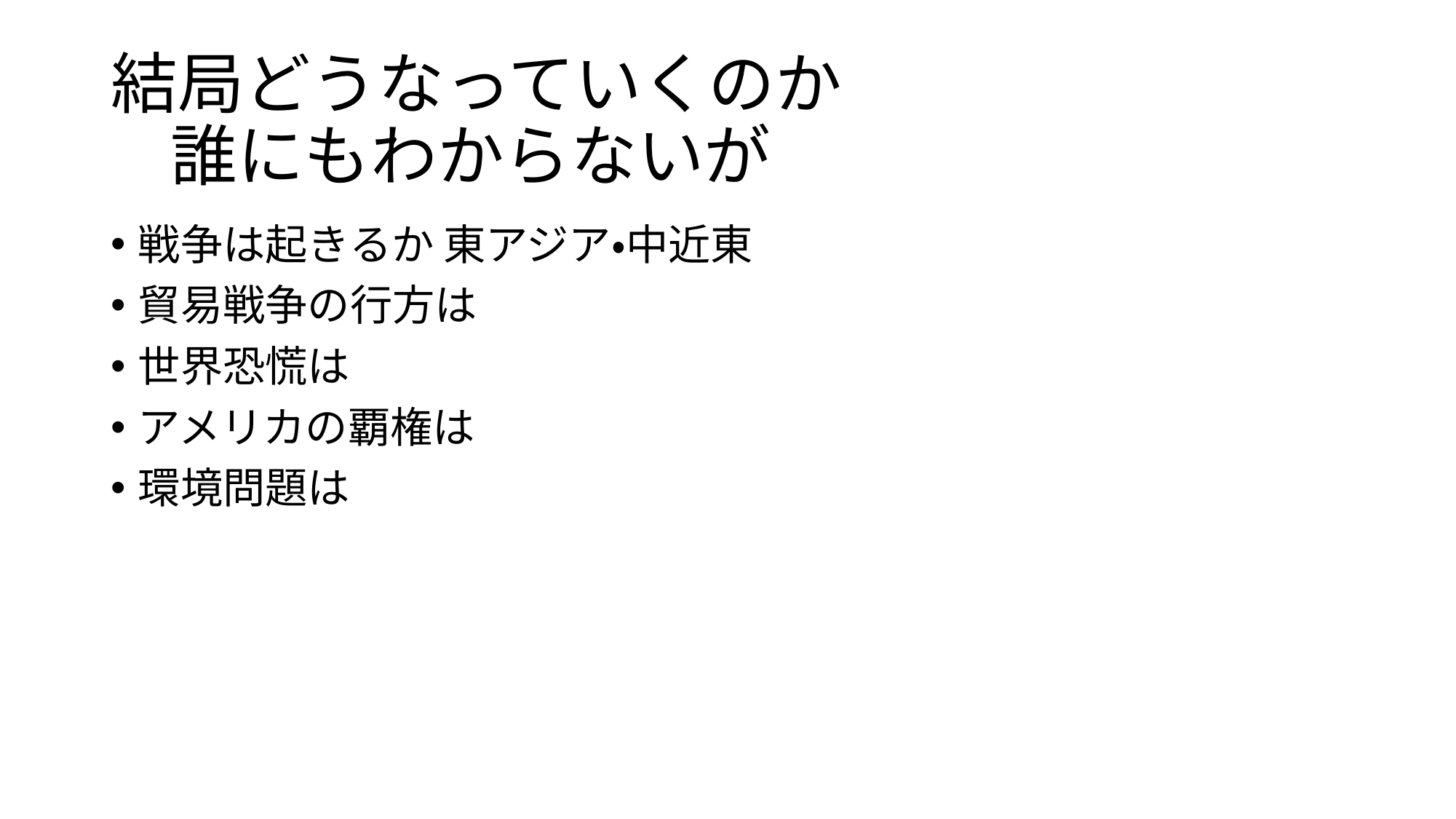

# 結局どうなっていくのか 誰にもわからないが
戦争は起きるか 東アジア・中近東
貿易戦争の行方は
世界恐慌は
アメリカの覇権は
環境問題は